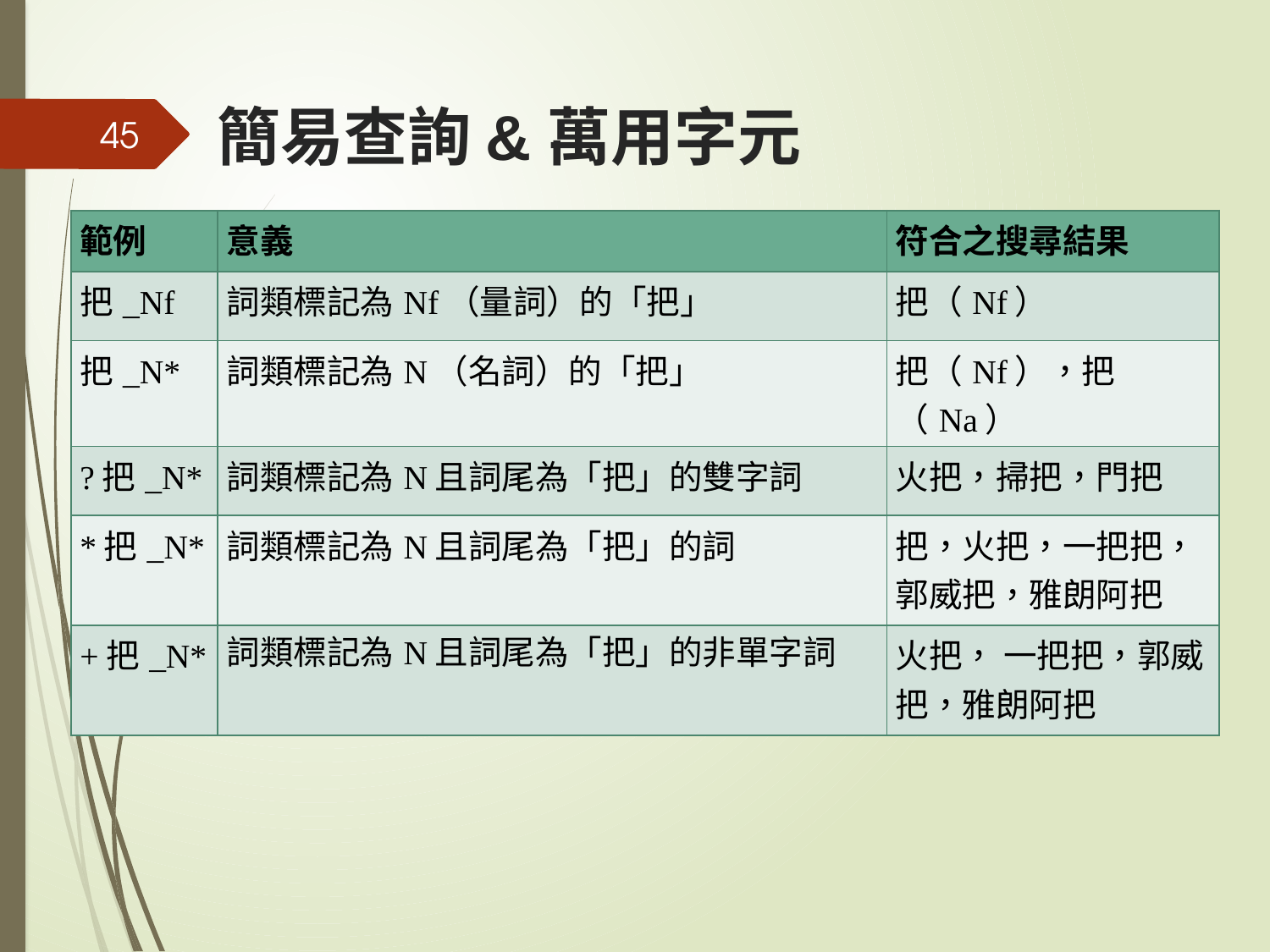

# 簡易查詢&萬用字元
45
| 範例 | 意義 | 符合之搜尋結果 |
| --- | --- | --- |
| 把\_Nf | 詞類標記為Nf（量詞）的「把」 | 把（Nf） |
| 把\_N\* | 詞類標記為N（名詞）的「把」 | 把（Nf），把（Na） |
| ?把\_N\* | 詞類標記為N且詞尾為「把」的雙字詞 | 火把，掃把，門把 |
| \*把\_N\* | 詞類標記為N且詞尾為「把」的詞 | 把，火把，一把把，郭威把，雅朗阿把 |
| +把\_N\* | 詞類標記為N且詞尾為「把」的非單字詞 | 火把， 一把把，郭威把，雅朗阿把 |